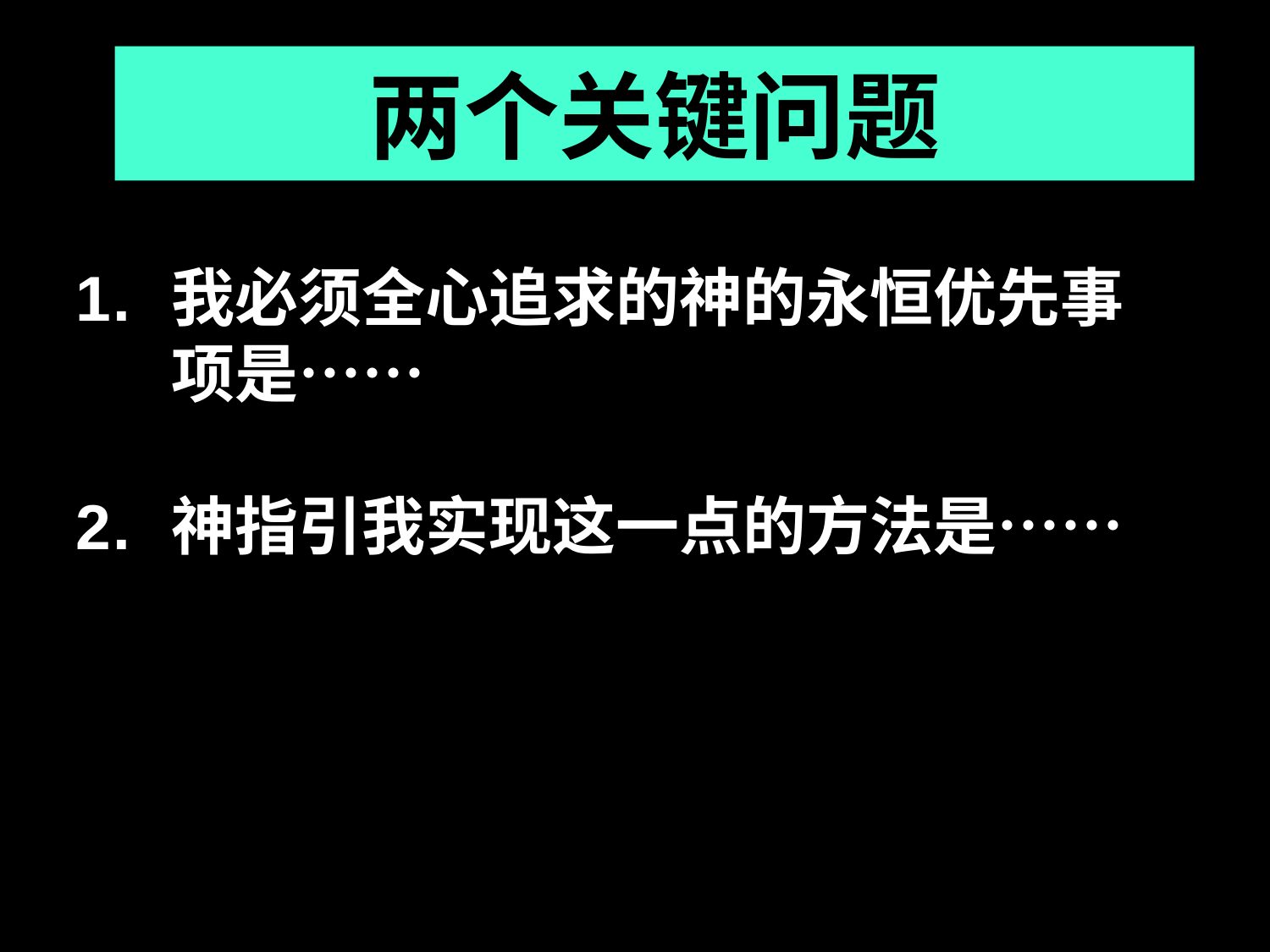

# 两个关键问题
我必须全心追求的神的永恒优先事项是……

神指引我实现这一点的方法是……